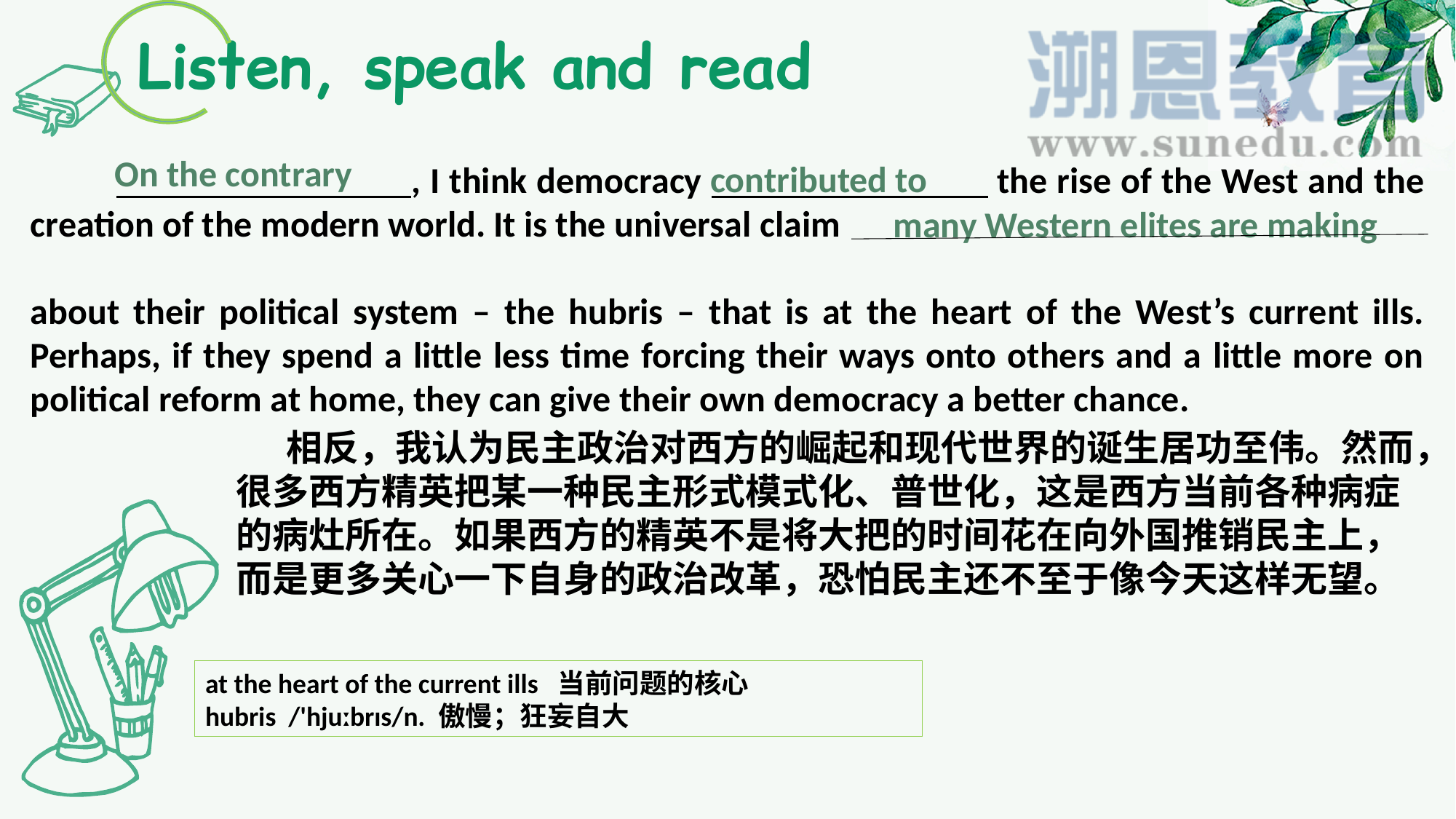

Listen, speak and read

On the contrary
contributed to
                                        , I think democracy                               the rise of the West and the creation of the modern world. It is the universal claim
about their political system – the hubris – that is at the heart of the West’s current ills. Perhaps, if they spend a little less time forcing their ways onto others and a little more on political reform at home, they can give their own democracy a better chance.
many Western elites are making
     相反，我认为民主政治对西方的崛起和现代世界的诞生居功至伟。然而，很多西方精英把某一种民主形式模式化、普世化，这是西方当前各种病症的病灶所在。如果西方的精英不是将大把的时间花在向外国推销民主上，而是更多关心一下自身的政治改革，恐怕民主还不至于像今天这样无望。

at the heart of the current ills  当前问题的核心
hubris  /'hjuːbrɪs/n. 傲慢；狂妄自大